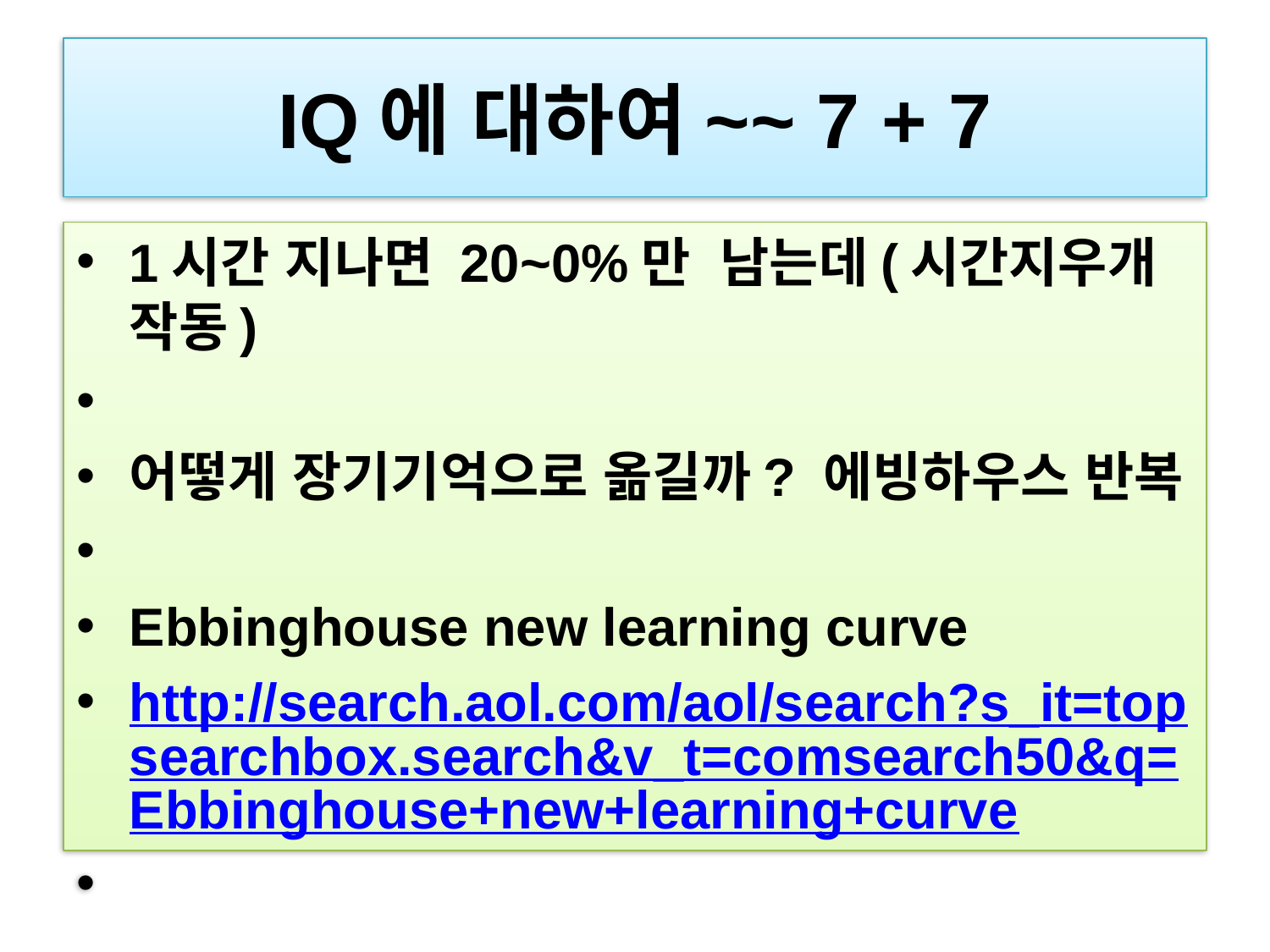

# IQ에 대하여~~ 7 + 7
1시간 지나면 20~0%만  남는데(시간지우개 작동)

어떻게 장기기억으로 옮길까? 에빙하우스 반복

Ebbinghouse new learning curve
http://search.aol.com/aol/search?s_it=topsearchbox.search&v_t=comsearch50&q=Ebbinghouse+new+learning+curve